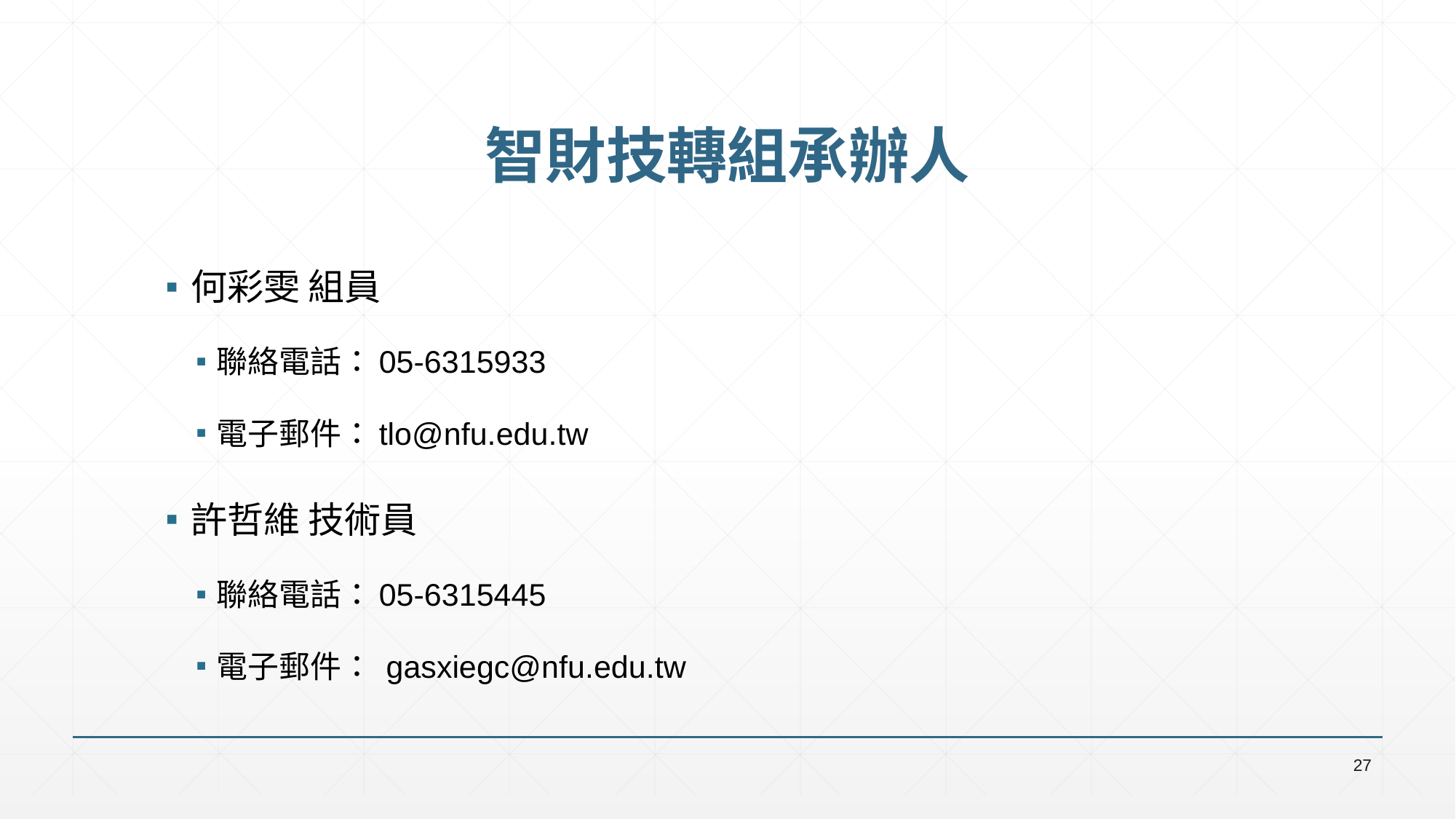

# 智財技轉組承辦人
何彩雯 組員
聯絡電話：05-6315933
電子郵件：tlo@nfu.edu.tw
許哲維 技術員
聯絡電話：05-6315445
電子郵件： gasxiegc@nfu.edu.tw
27